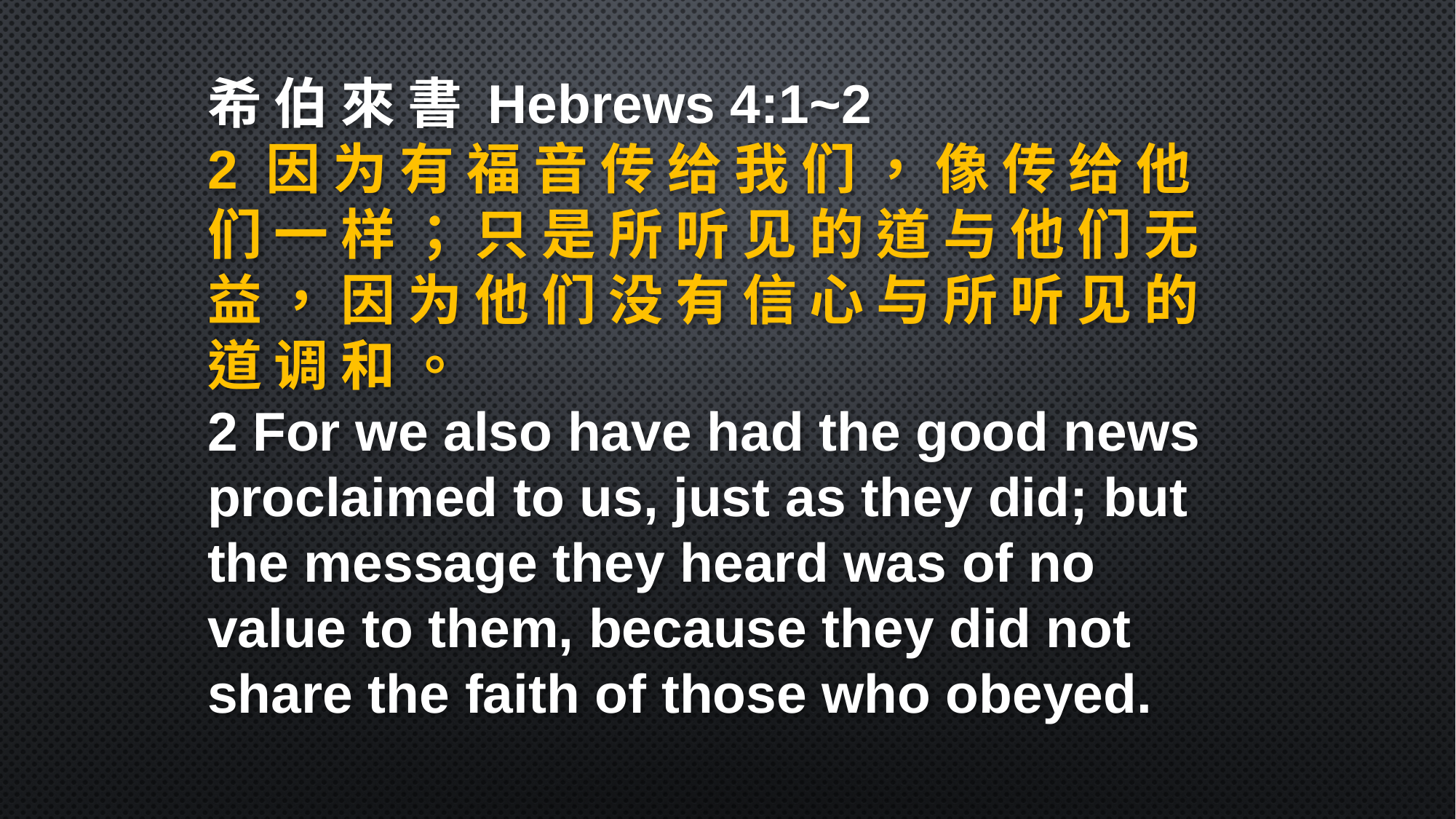

希 伯 來 書 Hebrews 4:1~2
2 因 为 有 福 音 传 给 我 们 ， 像 传 给 他 们 一 样 ； 只 是 所 听 见 的 道 与 他 们 无 益 ， 因 为 他 们 没 有 信 心 与 所 听 见 的 道 调 和 。
2 For we also have had the good news proclaimed to us, just as they did; but the message they heard was of no value to them, because they did not share the faith of those who obeyed.